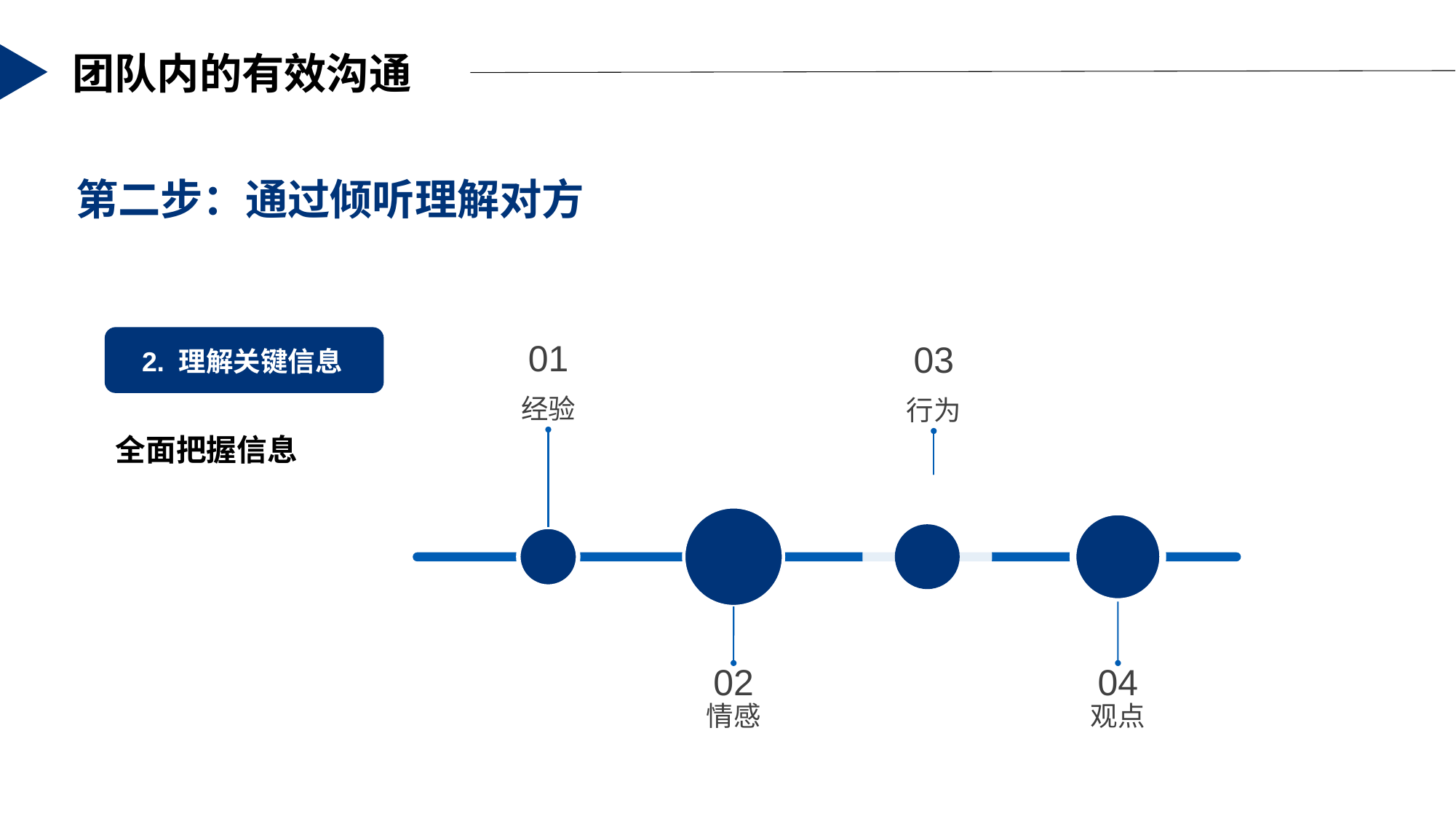

第二步：通过倾听理解对方

2. 理解关键信息
01
经验
03
行为
全面把握信息

02
情感
04
观点